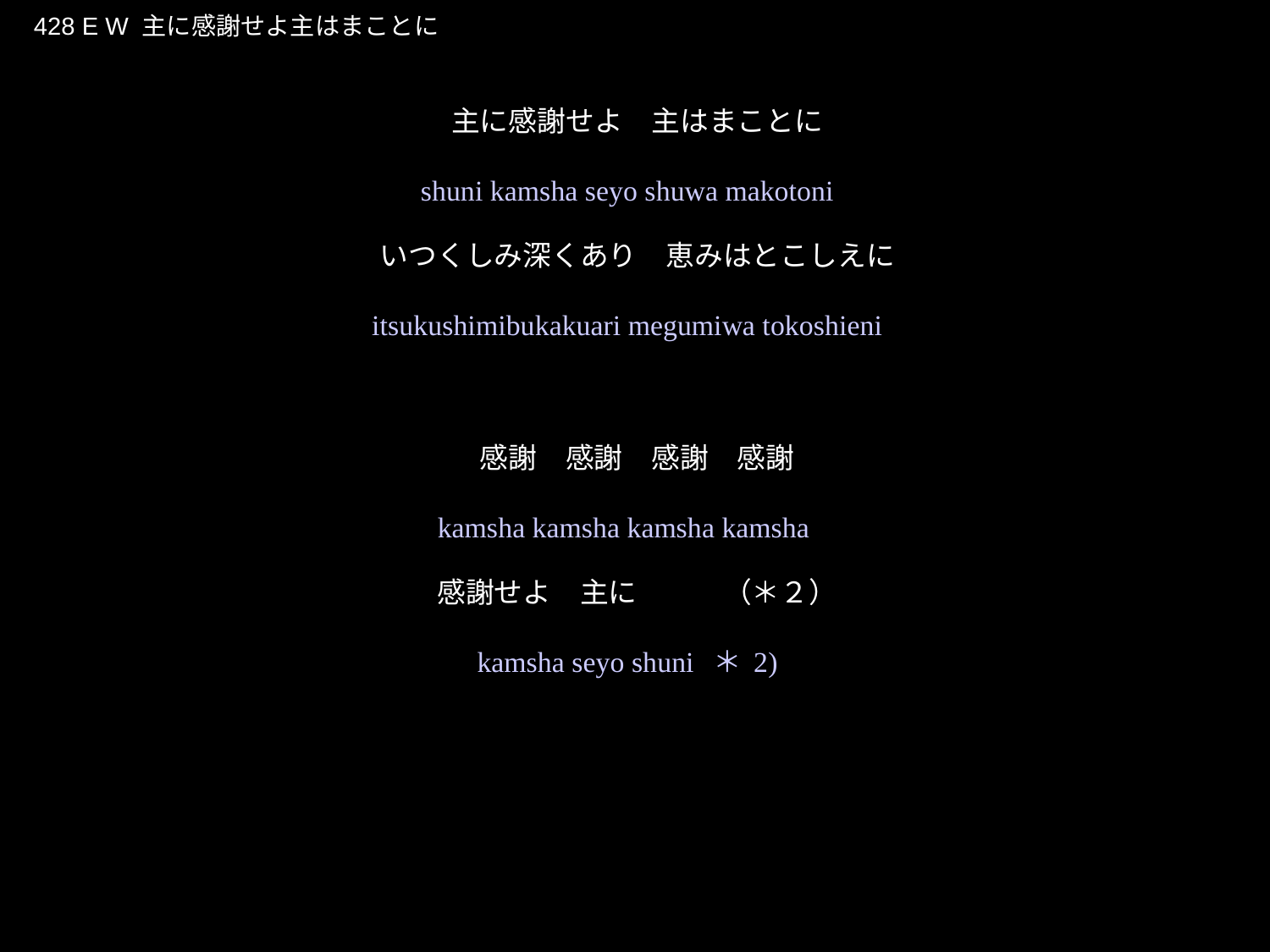

しゅにかんしゃせよしゅはまことに
★P
428 E W 主に感謝せよ主はまことに
★２
主に感謝せよ　主はまことに

いつくしみ深くあり　恵みはとこしえに

感謝　感謝　感謝　感謝

感謝せよ　主に　　　（＊２）
shuni kamsha seyo shuwa makotoni

itsukushimibukakuari megumiwa tokoshieni

kamsha kamsha kamsha kamsha

kamsha seyo shuni ＊2)